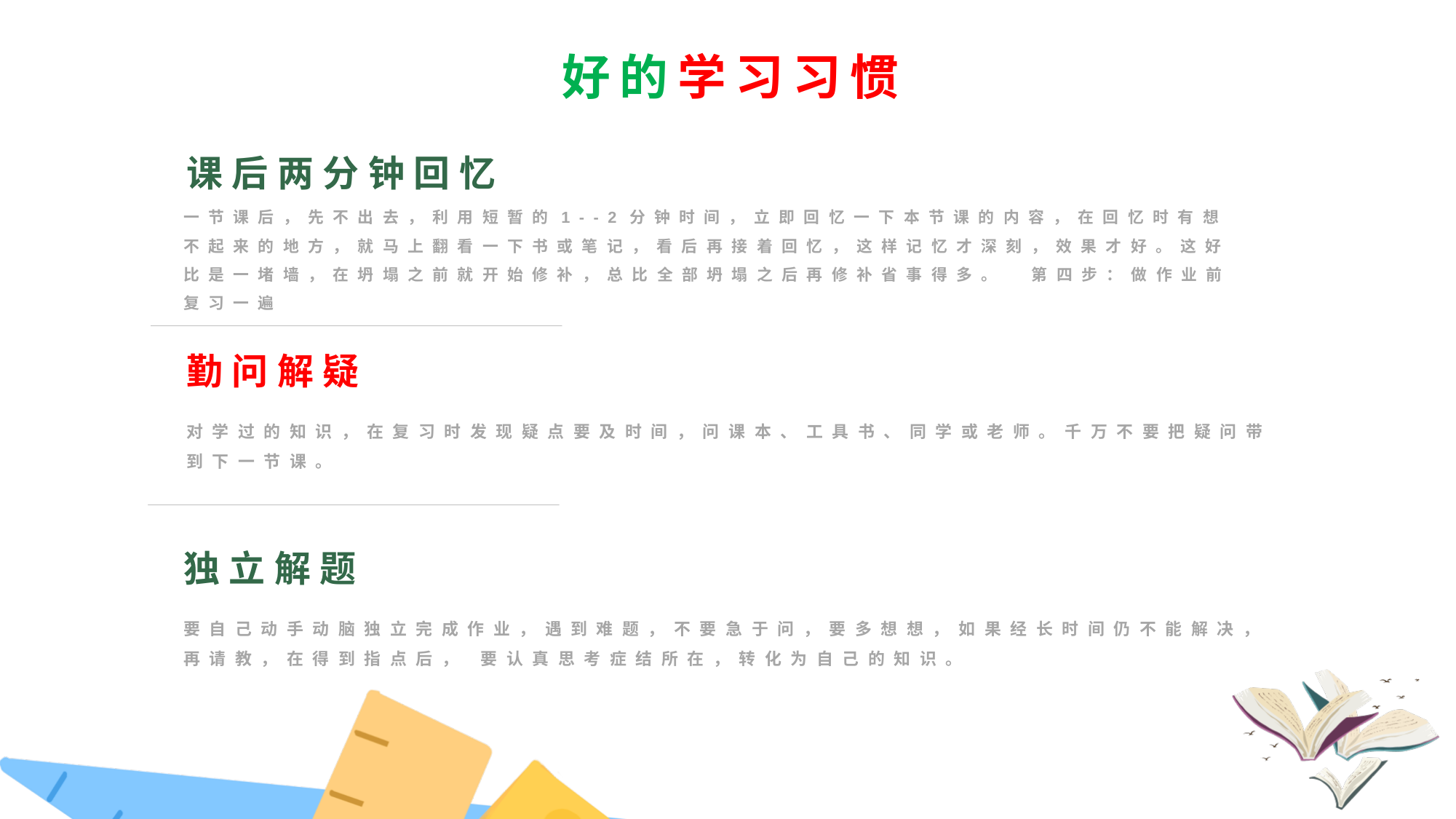

好的学习习惯
课后两分钟回忆
一节课后，先不出去，利用短暂的1--2分钟时间，立即回忆一下本节课的内容，在回忆时有想不起来的地方，就马上翻看一下书或笔记，看后再接着回忆，这样记忆才深刻，效果才好。这好比是一堵墙，在坍塌之前就开始修补，总比全部坍塌之后再修补省事得多。  第四步：做作业前复习一遍
勤问解疑
对学过的知识，在复习时发现疑点要及时间，问课本、工具书、同学或老师。千万不要把疑问带到下一节课。
独立解题
要自己动手动脑独立完成作业，遇到难题，不要急于问，要多想想，如果经长时间仍不能解决，再请教，在得到指点后， 要认真思考症结所在，转化为自己的知识。